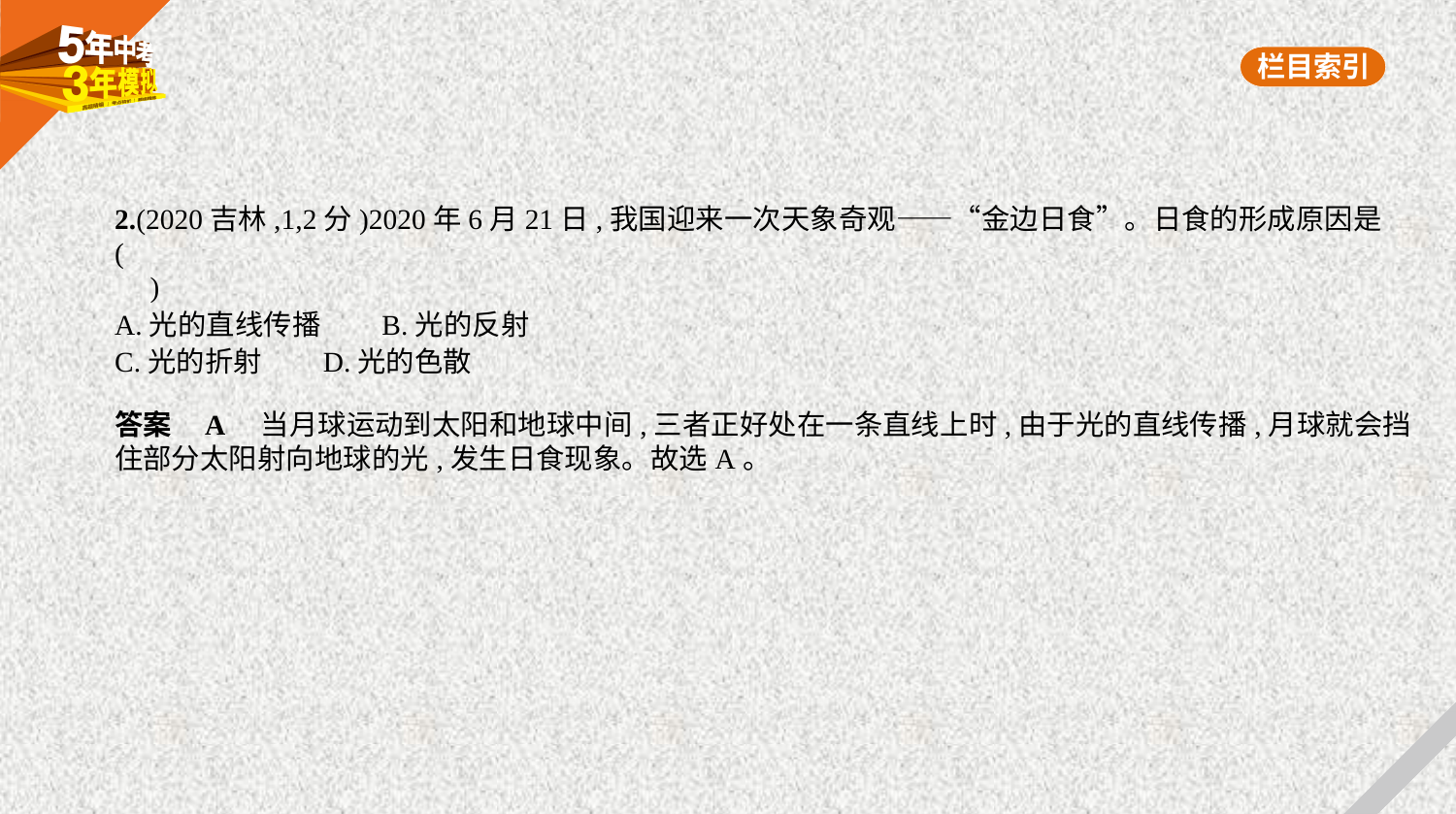

2.(2020吉林,1,2分)2020年6月21日,我国迎来一次天象奇观——“金边日食”。日食的形成原因是 (
　)
A.光的直线传播　    B.光的反射
C.光的折射　    D.光的色散
答案    A　当月球运动到太阳和地球中间,三者正好处在一条直线上时,由于光的直线传播,月球就会挡
住部分太阳射向地球的光,发生日食现象。故选A。